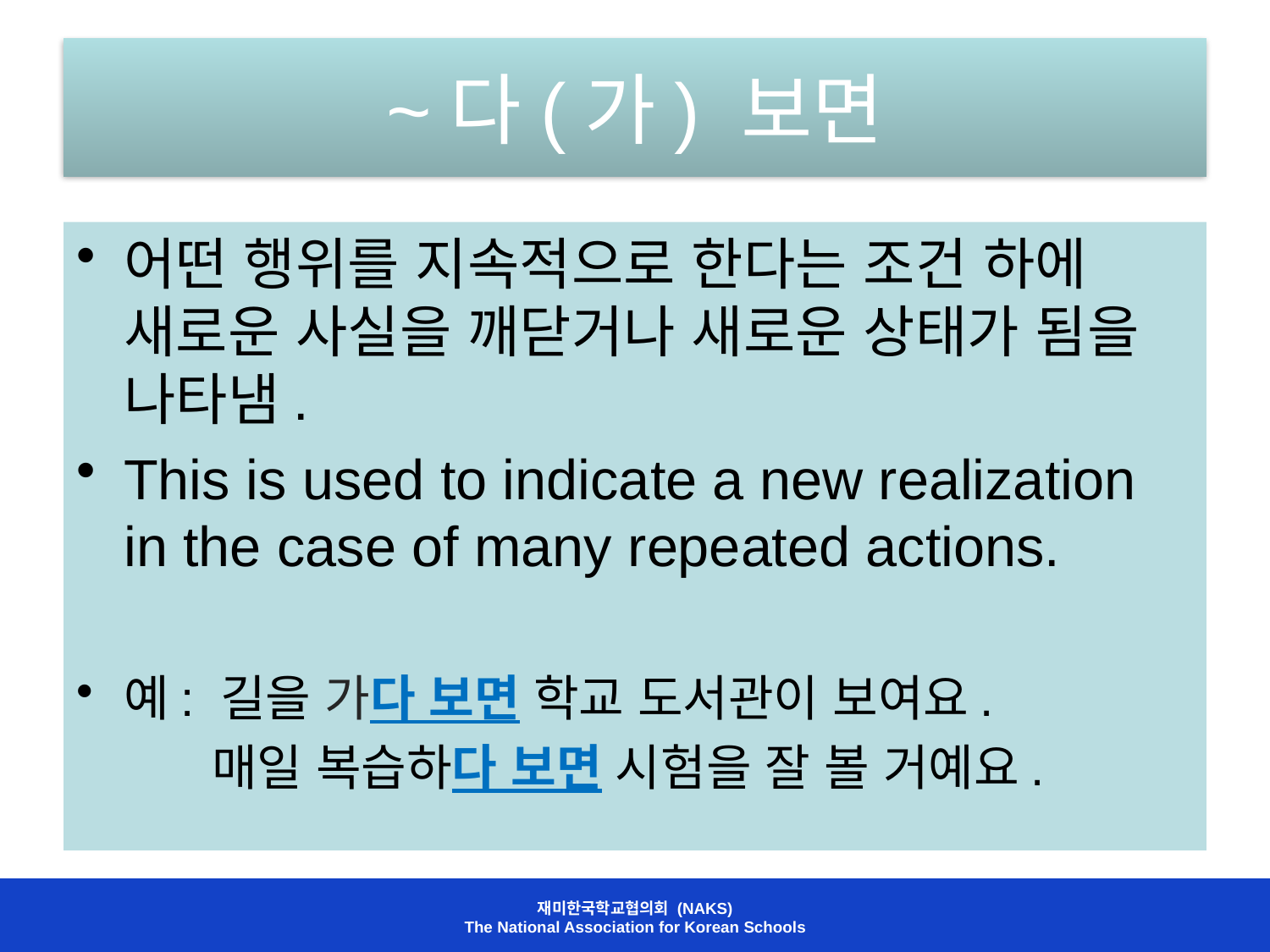

# ~다(가) 보면
어떤 행위를 지속적으로 한다는 조건 하에 새로운 사실을 깨닫거나 새로운 상태가 됨을 나타냄.
This is used to indicate a new realization in the case of many repeated actions.

예: 길을 가다 보면 학교 도서관이 보여요.
         매일 복습하다 보면 시험을 잘 볼 거예요.
재미한국학교협의회 (NAKS)
The National Association for Korean Schools